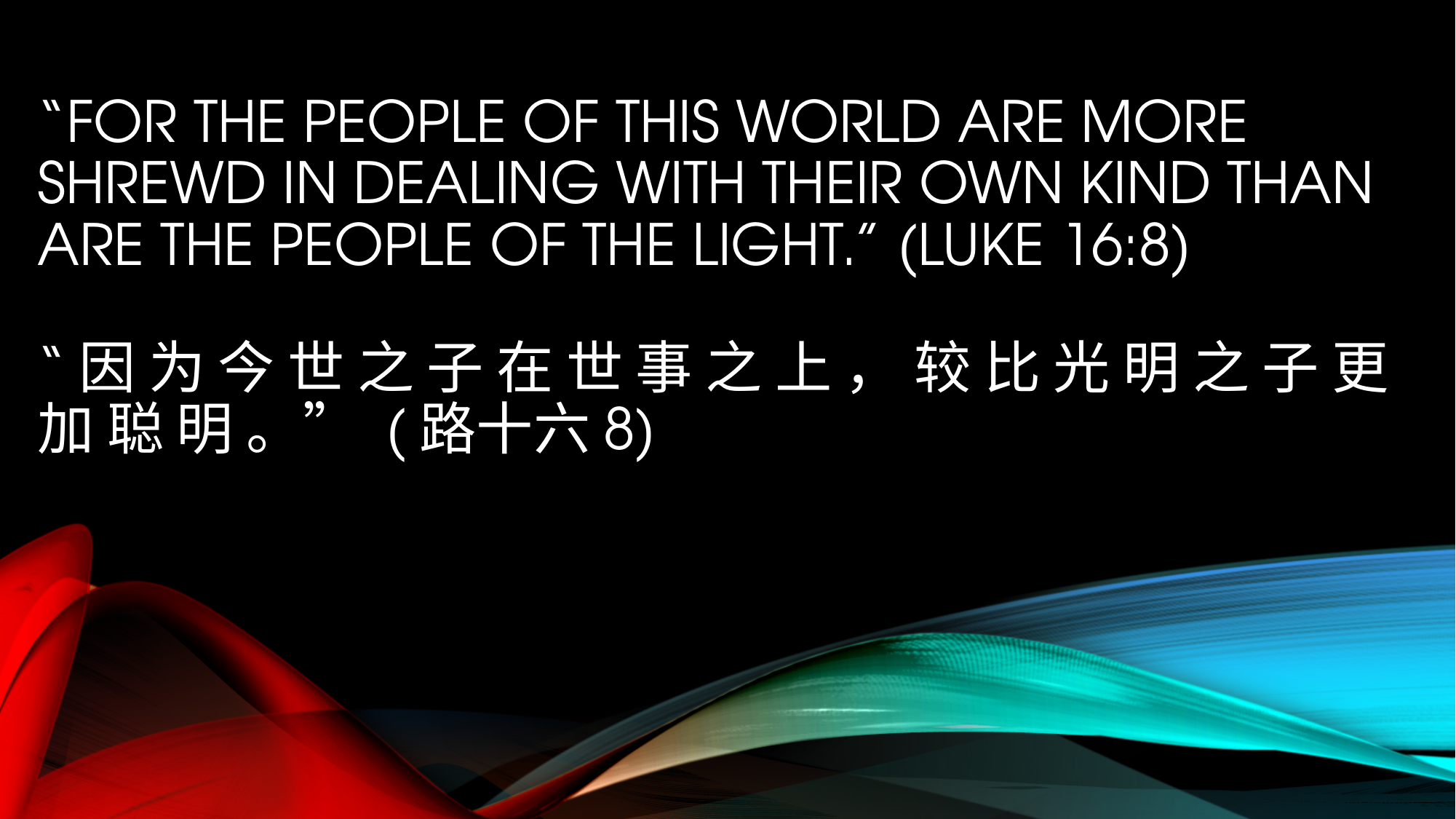

# “For the people of this world are more shrewd in dealing with their own kind than are the people of the light.” (Luke 16:8) “因 为 今 世 之 子 在 世 事 之 上 ， 较 比 光 明 之 子 更 加 聪 明 。” (路十六8)